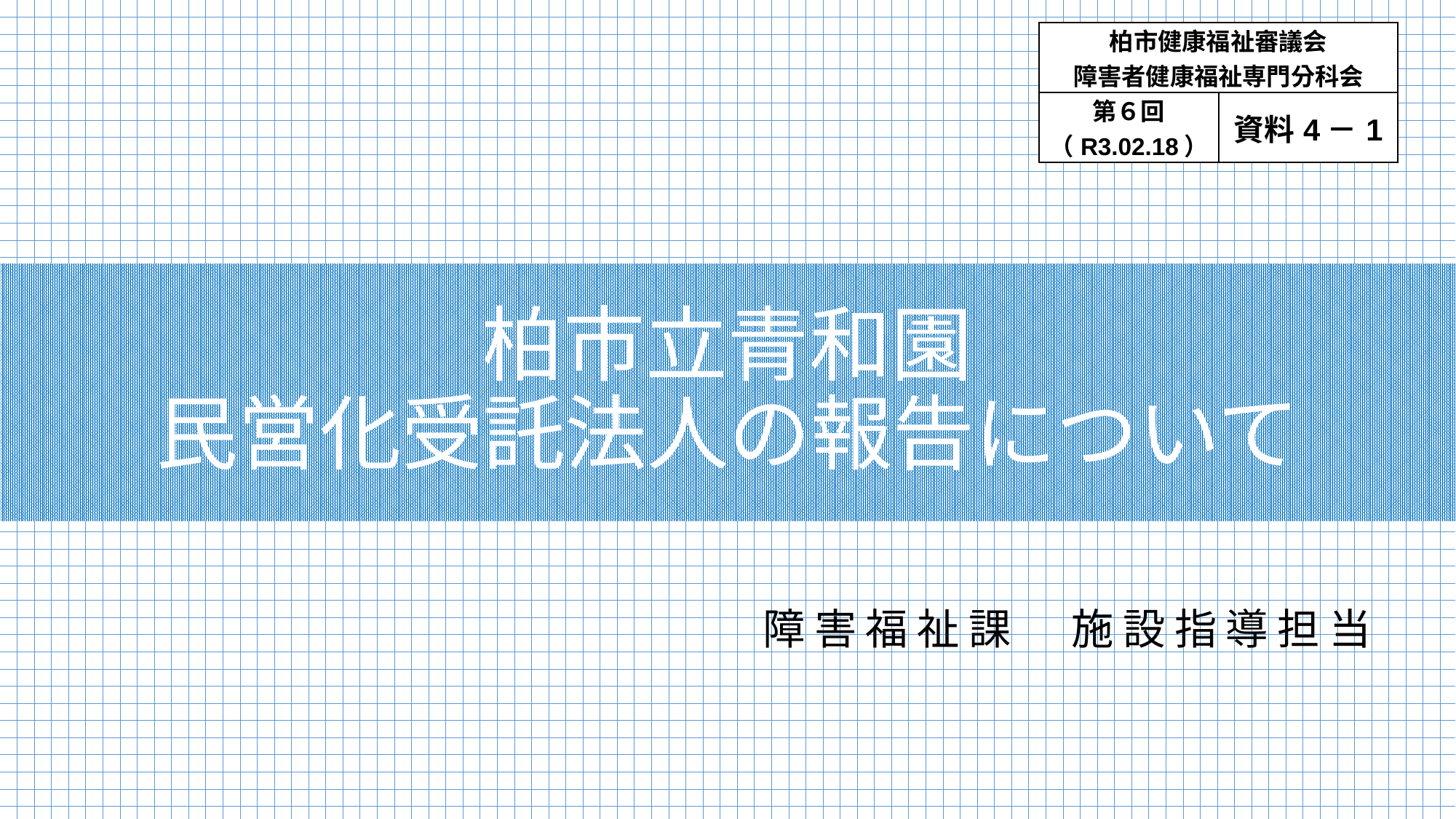

| 柏市健康福祉審議会 障害者健康福祉専門分科会 |  |
| --- | --- |
| 第６回（R3.02.18） | 資料4－1 |
# 柏市立青和園 民営化受託法人の報告について
障害福祉課　施設指導担当